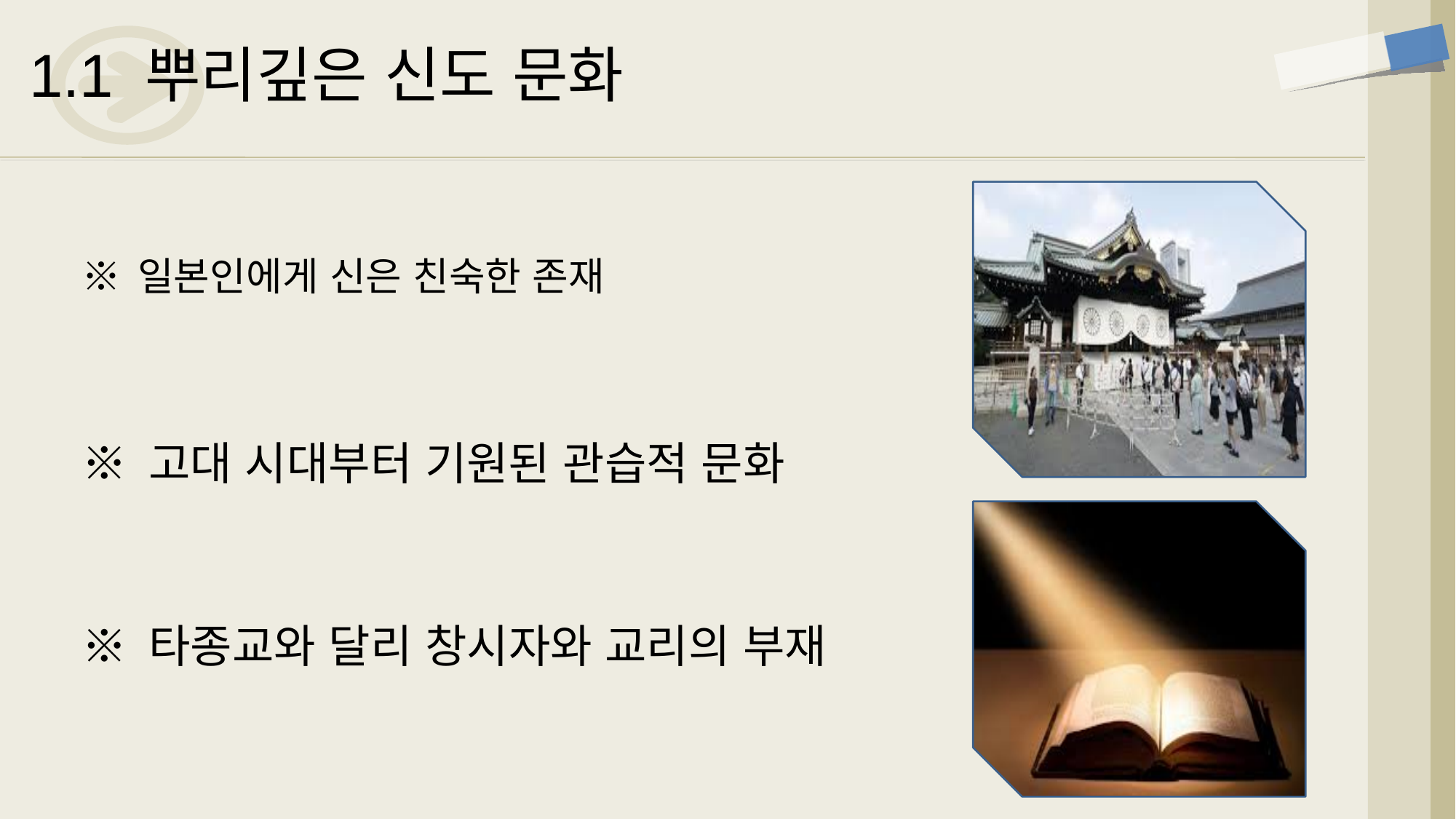

1.1 뿌리깊은 신도 문화

※ 일본인에게 신은 친숙한 존재
※ 고대 시대부터 기원된 관습적 문화

※ 타종교와 달리 창시자와 교리의 부재